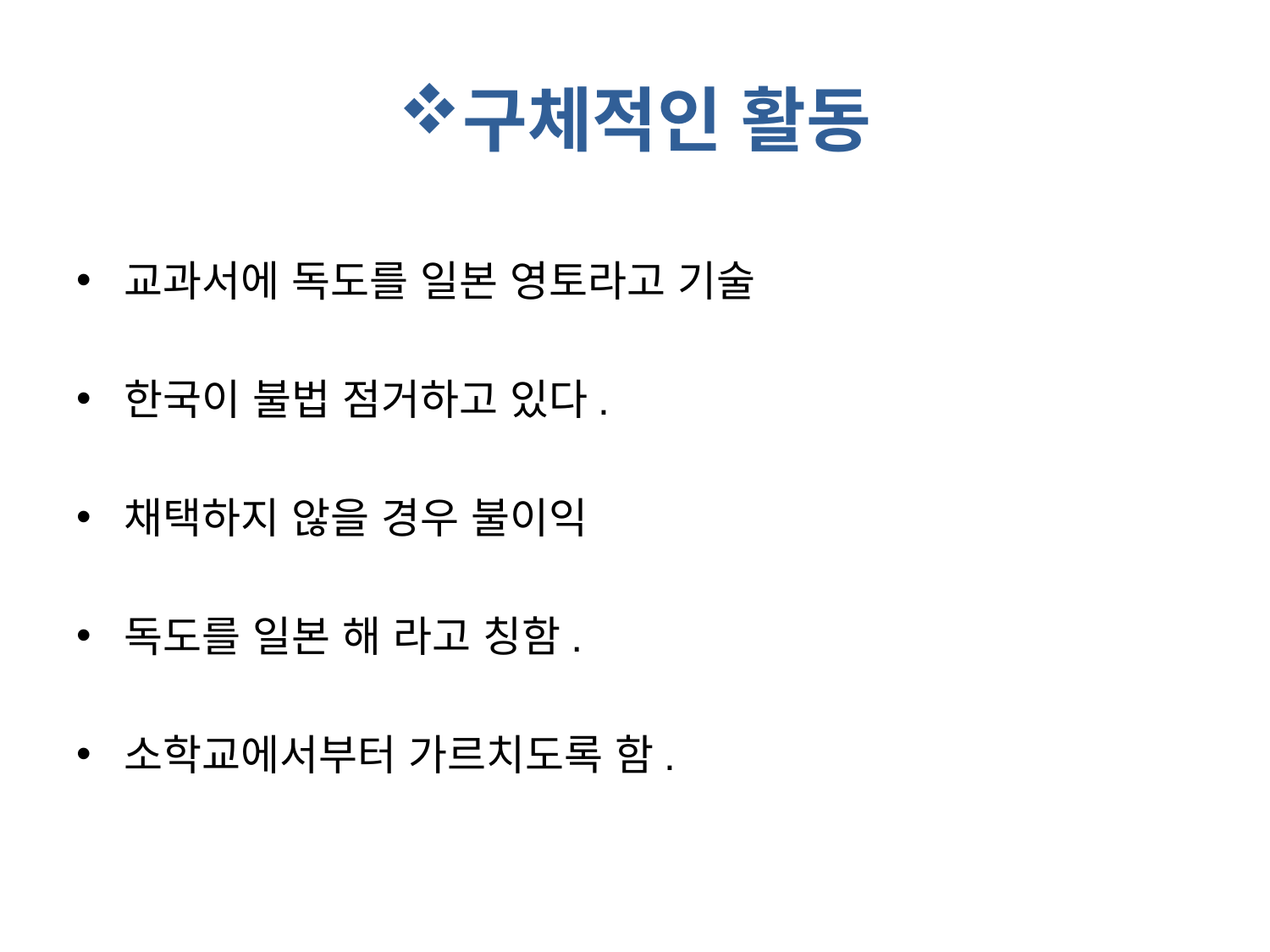

# 구체적인 활동
교과서에 독도를 일본 영토라고 기술

한국이 불법 점거하고 있다.

채택하지 않을 경우 불이익

독도를 일본 해 라고 칭함.

소학교에서부터 가르치도록 함.